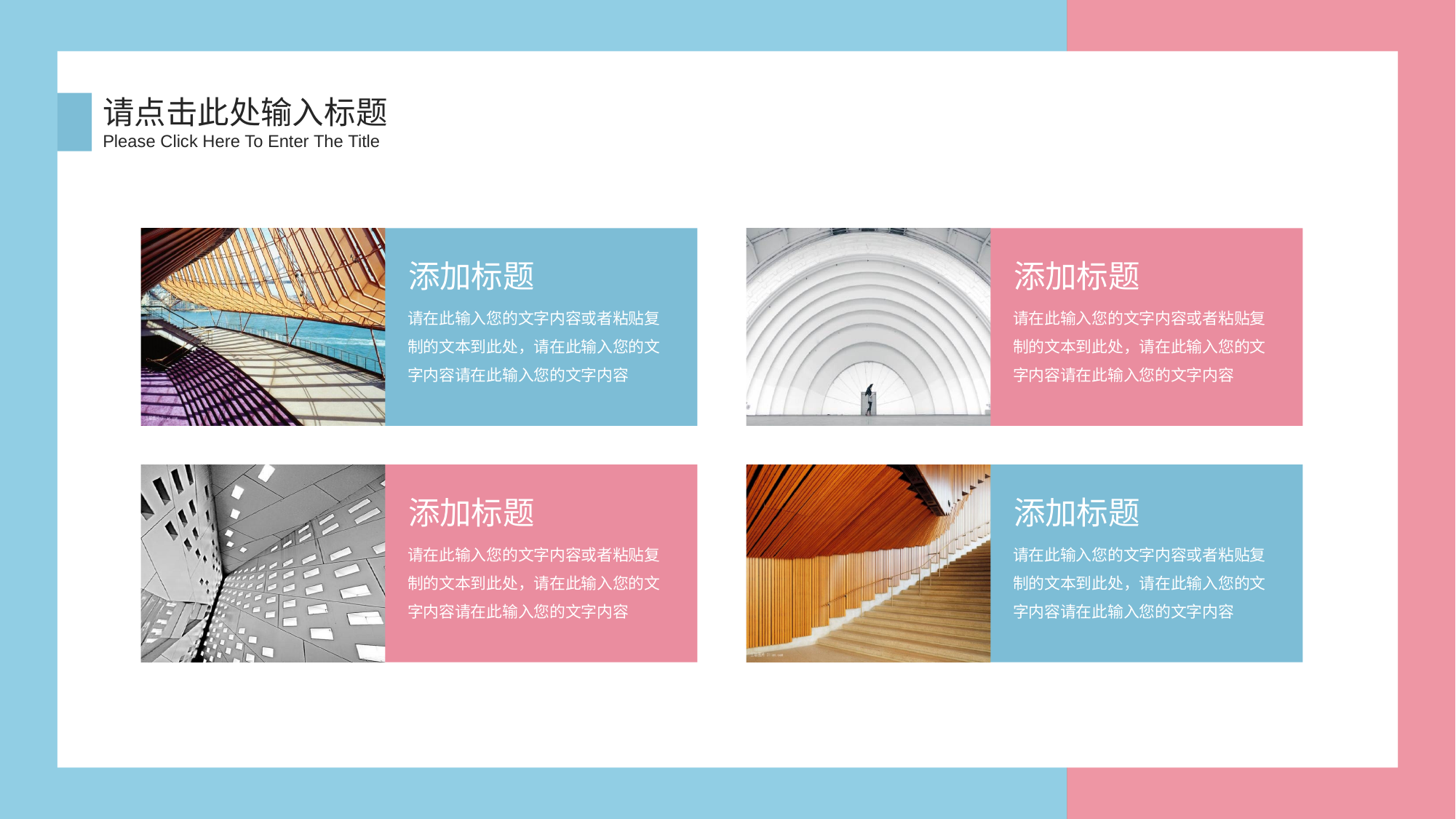

请点击此处输入标题
Please Click Here To Enter The Title

添加标题
添加标题
请在此输入您的文字内容或者粘贴复制的文本到此处，请在此输入您的文字内容请在此输入您的文字内容
请在此输入您的文字内容或者粘贴复制的文本到此处，请在此输入您的文字内容请在此输入您的文字内容

添加标题
添加标题
请在此输入您的文字内容或者粘贴复制的文本到此处，请在此输入您的文字内容请在此输入您的文字内容
请在此输入您的文字内容或者粘贴复制的文本到此处，请在此输入您的文字内容请在此输入您的文字内容